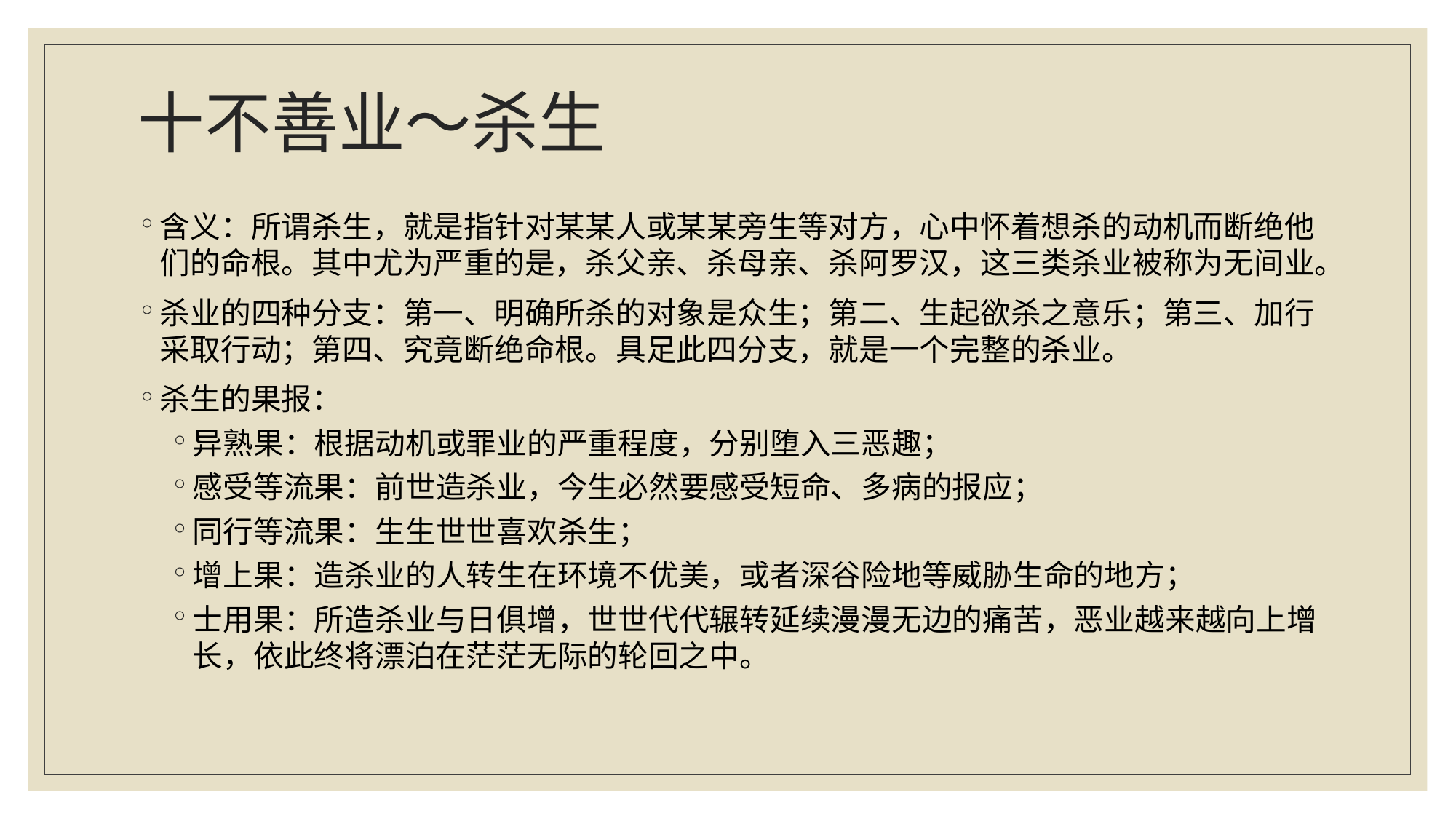

# 十不善业～杀生
含义：所谓杀生，就是指针对某某人或某某旁生等对方，心中怀着想杀的动机而断绝他们的命根。其中尤为严重的是，杀父亲、杀母亲、杀阿罗汉，这三类杀业被称为无间业。
杀业的四种分支：第一、明确所杀的对象是众生；第二、生起欲杀之意乐；第三、加行采取行动；第四、究竟断绝命根。具足此四分支，就是一个完整的杀业。
杀生的果报：
异熟果：根据动机或罪业的严重程度，分别堕入三恶趣；
感受等流果：前世造杀业，今生必然要感受短命、多病的报应；
同行等流果：生生世世喜欢杀生；
增上果：造杀业的人转生在环境不优美，或者深谷险地等威胁生命的地方；
士用果：所造杀业与日俱增，世世代代辗转延续漫漫无边的痛苦，恶业越来越向上增长，依此终将漂泊在茫茫无际的轮回之中。